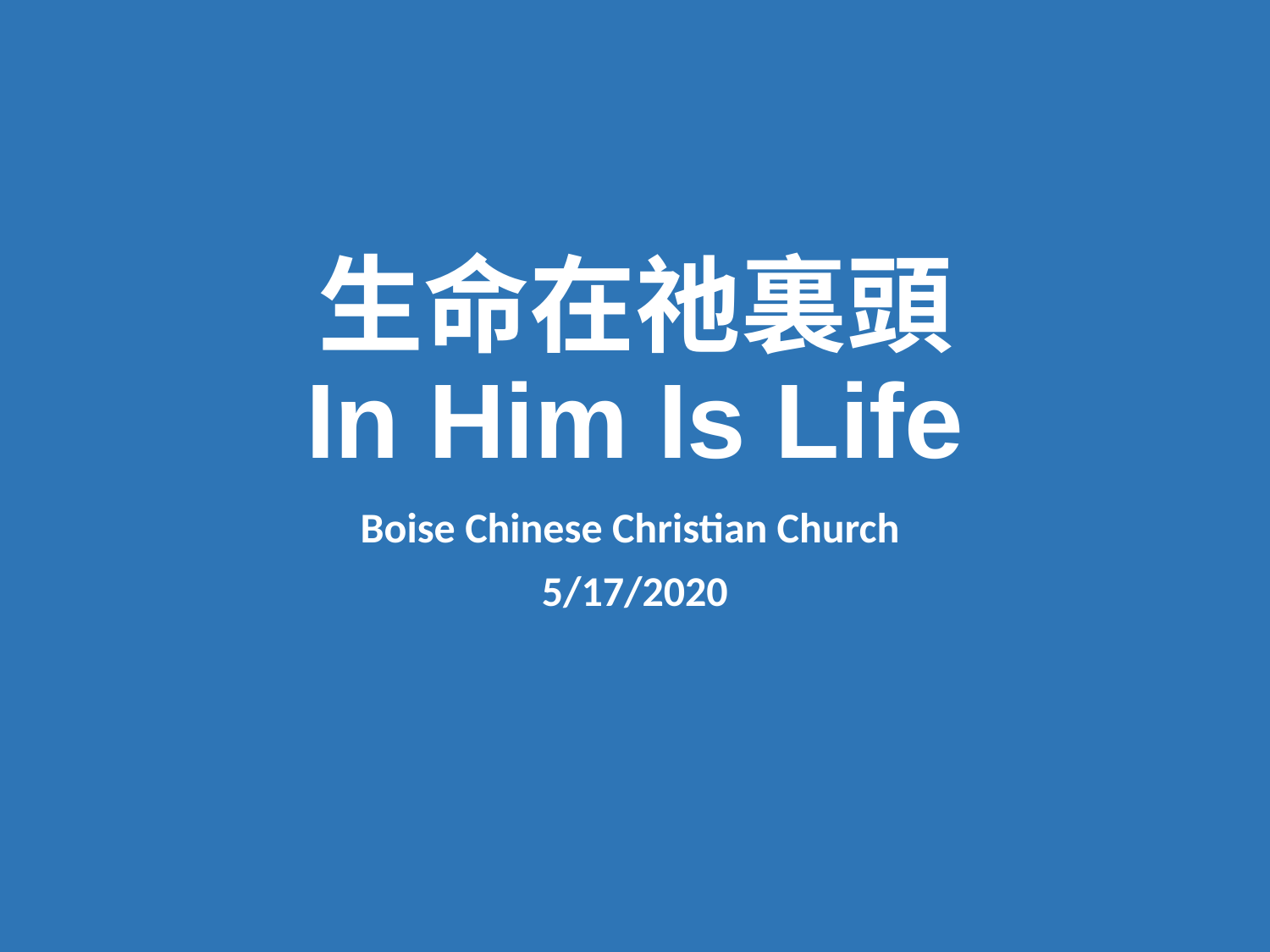

# 生命在祂裏頭 In Him Is Life
Boise Chinese Christian Church
5/17/2020